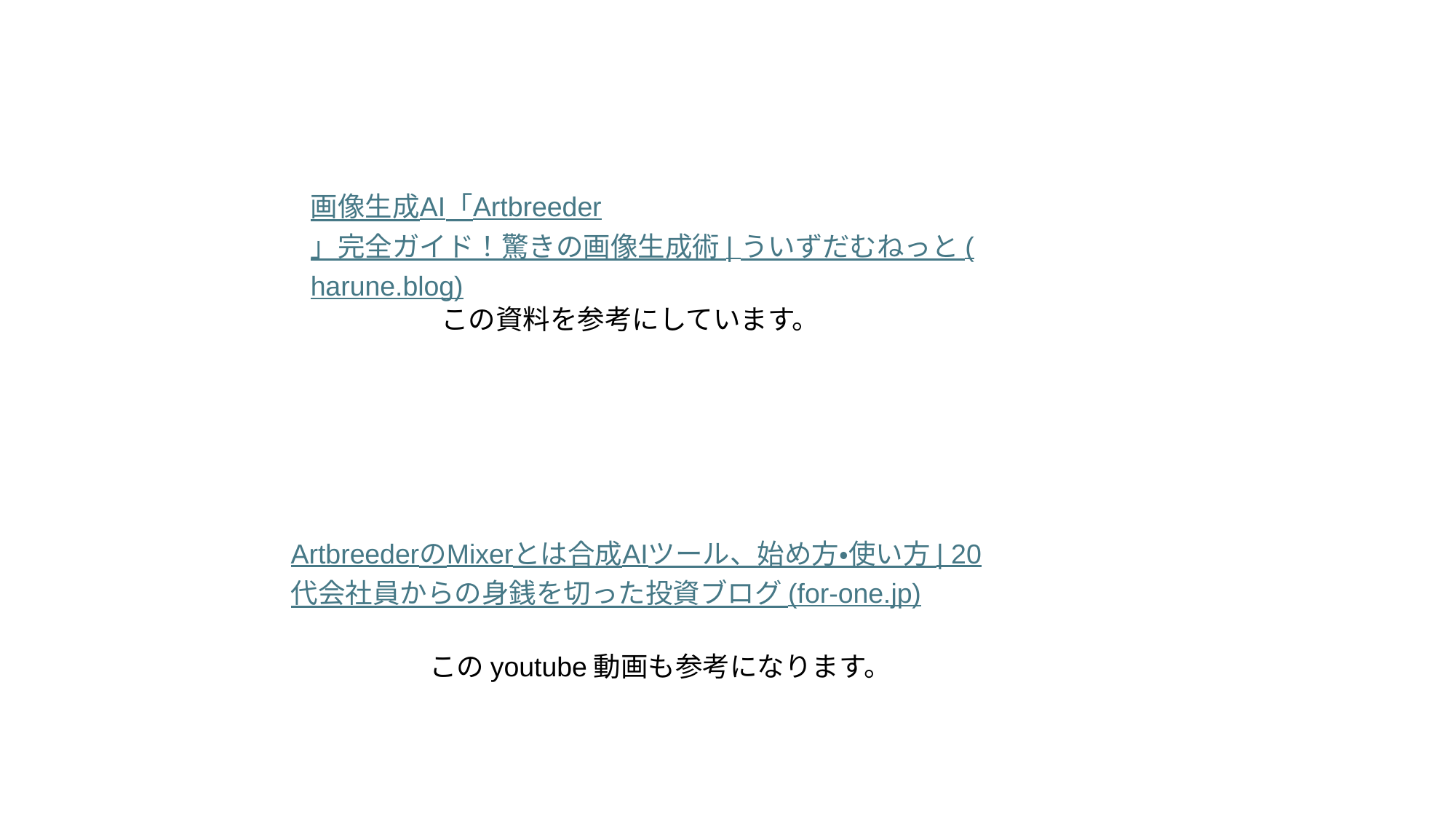

画像生成AI「Artbreeder」完全ガイド！驚きの画像生成術 | ういずだむねっと (harune.blog)
この資料を参考にしています。
ArtbreederのMixerとは合成AIツール、始め方・使い方 | 20代会社員からの身銭を切った投資ブログ (for-one.jp)
このyoutube動画も参考になります。